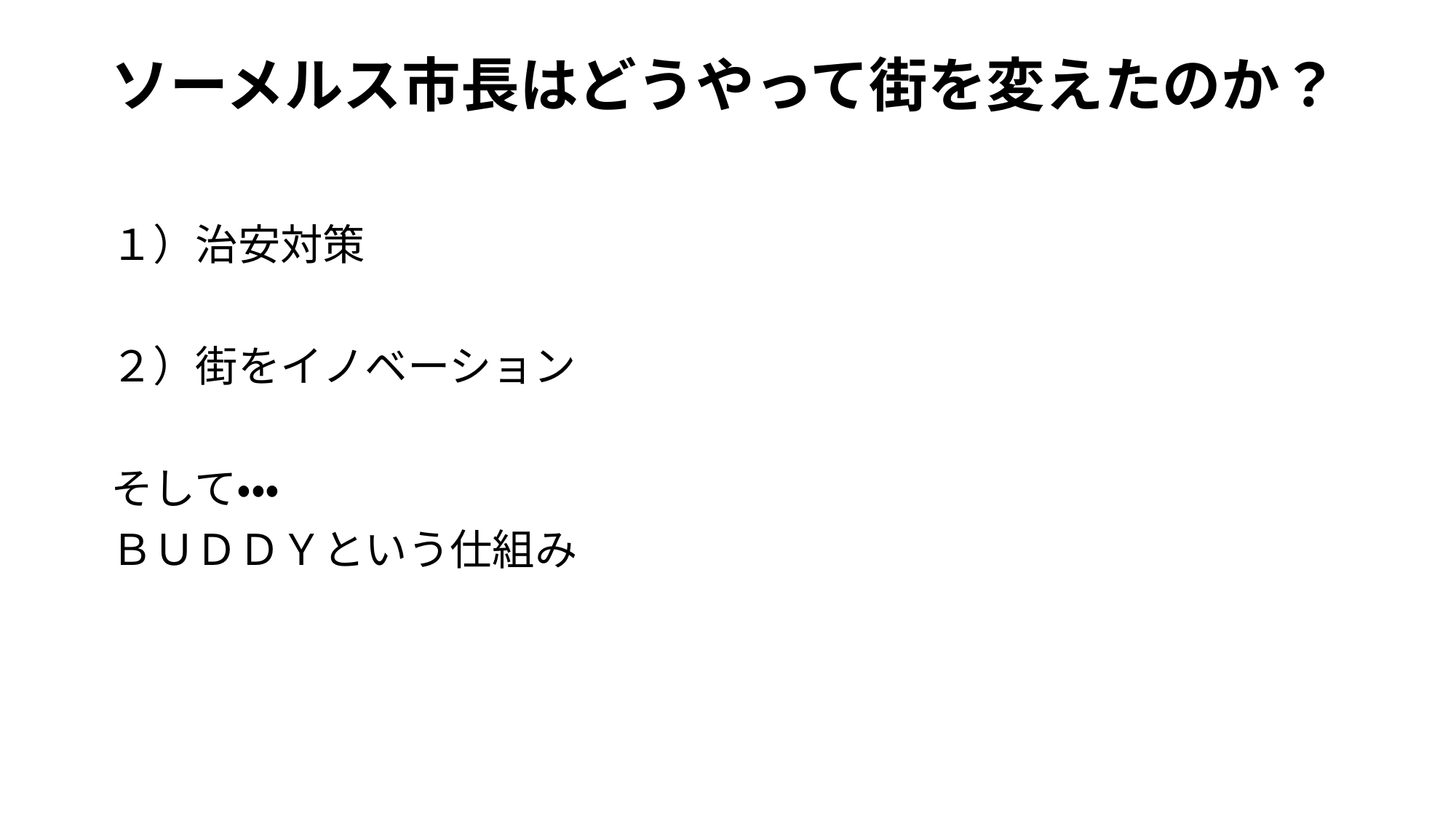

# ソーメルス市長はどうやって街を変えたのか？
１）治安対策

２）街をイノベーション

そして・・・
ＢＵＤＤＹという仕組み